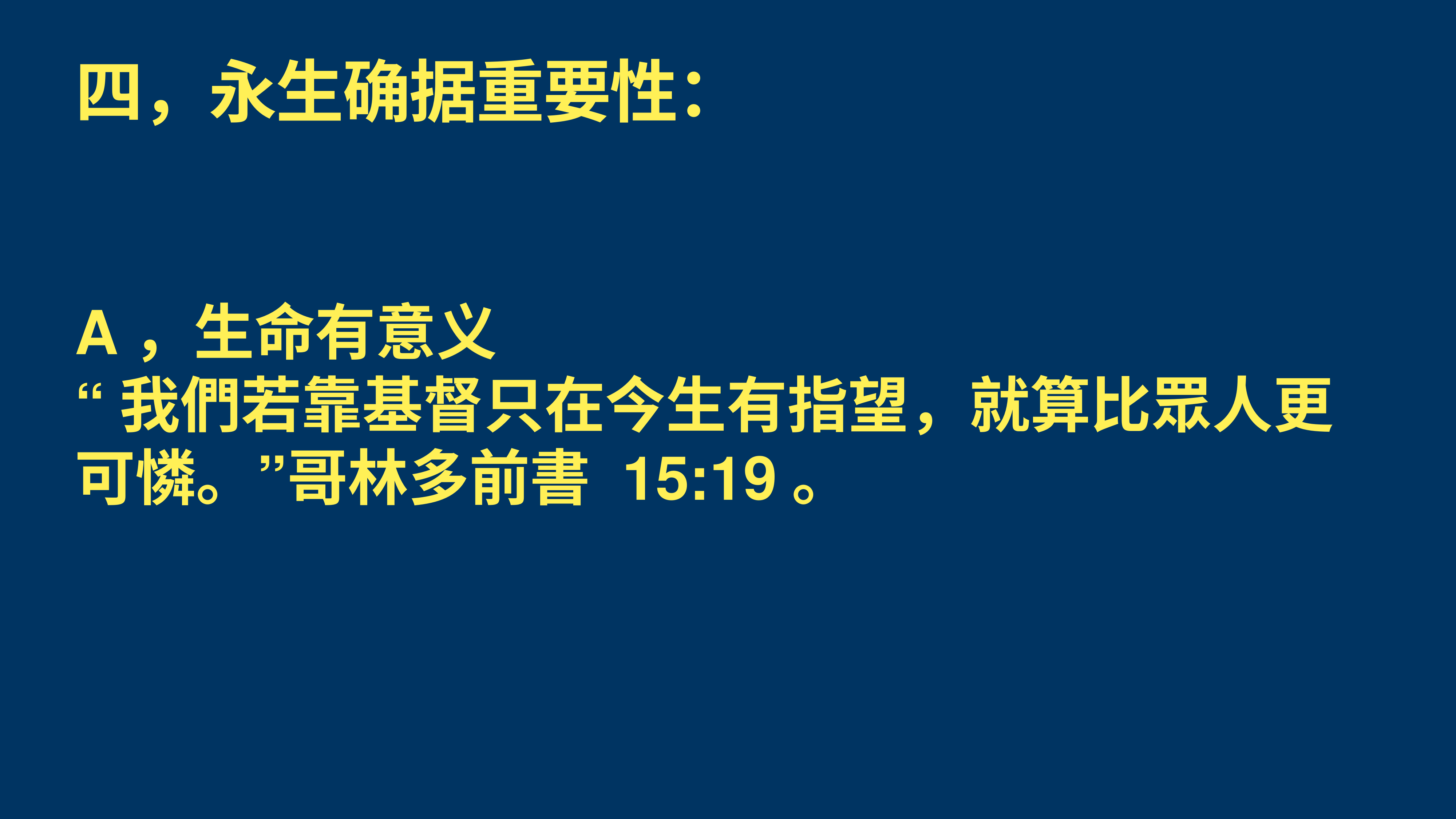

# 四，永生确据重要性：
A，生命有意义
“我們若靠基督只在今生有指望，就算比眾人更可憐。”哥林多前書 15:19。